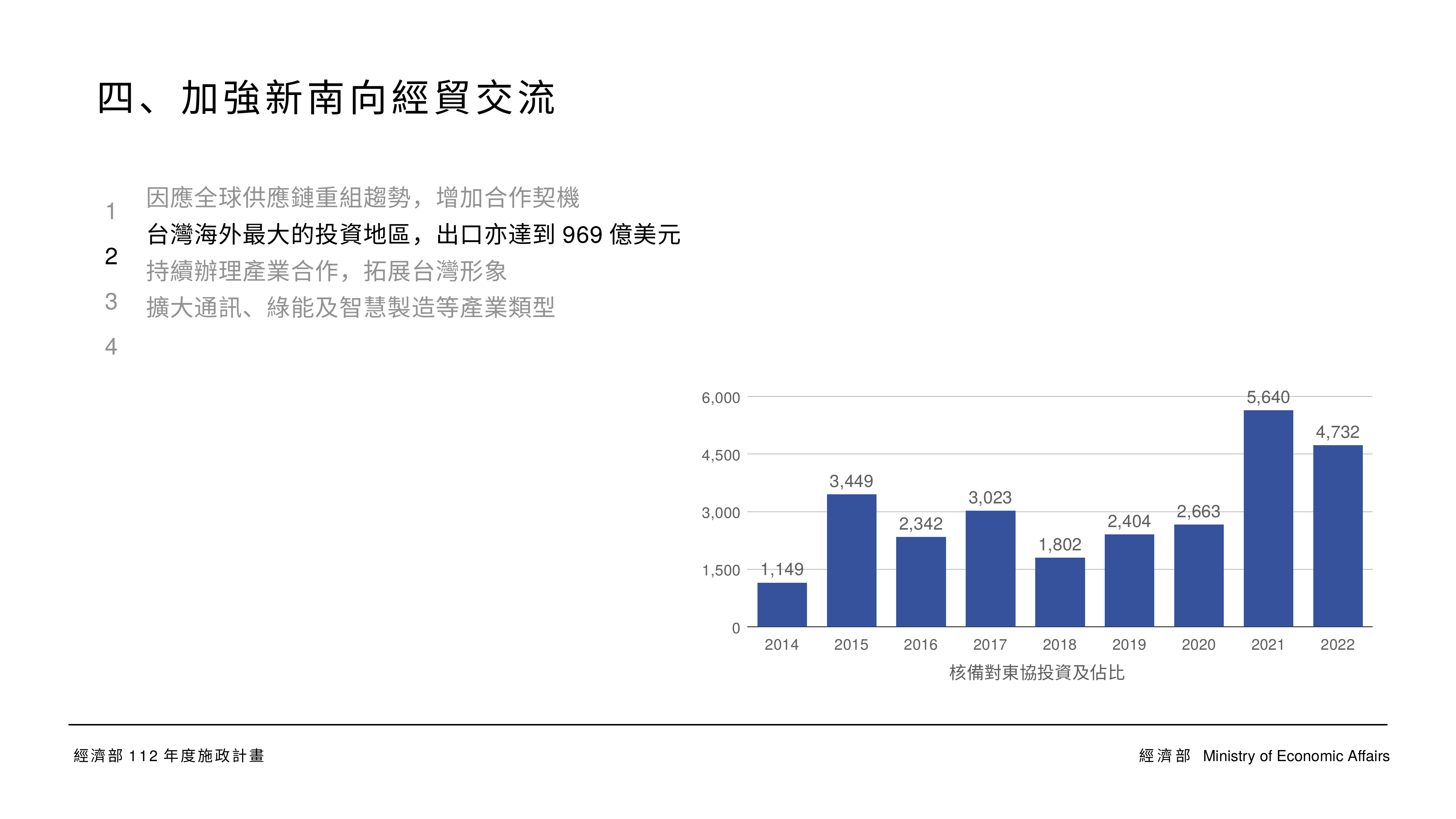

四、加強新南向經貿交流
因應全球供應鏈重組趨勢，增加合作契機
台灣海外最大的投資地區，出口亦達到969億美元
持續辦理產業合作，拓展台灣形象
擴大通訊、綠能及智慧製造等產業類型
1
2
3
4

### Chart

| Category | 地區 1 |
|---|---|
| 2014 | 1149.0 |
| 2015 | 3449.0 |
| 2016 | 2342.0 |
| 2017 | 3023.0 |
| 2018 | 1802.0 |
| 2019 | 2404.0 |
| 2020 | 2663.0 |
| 2021 | 5640.0 |
| 2022 | 4732.0 |
經濟部112年度施政計畫
經濟部
Ministry of Economic Affairs